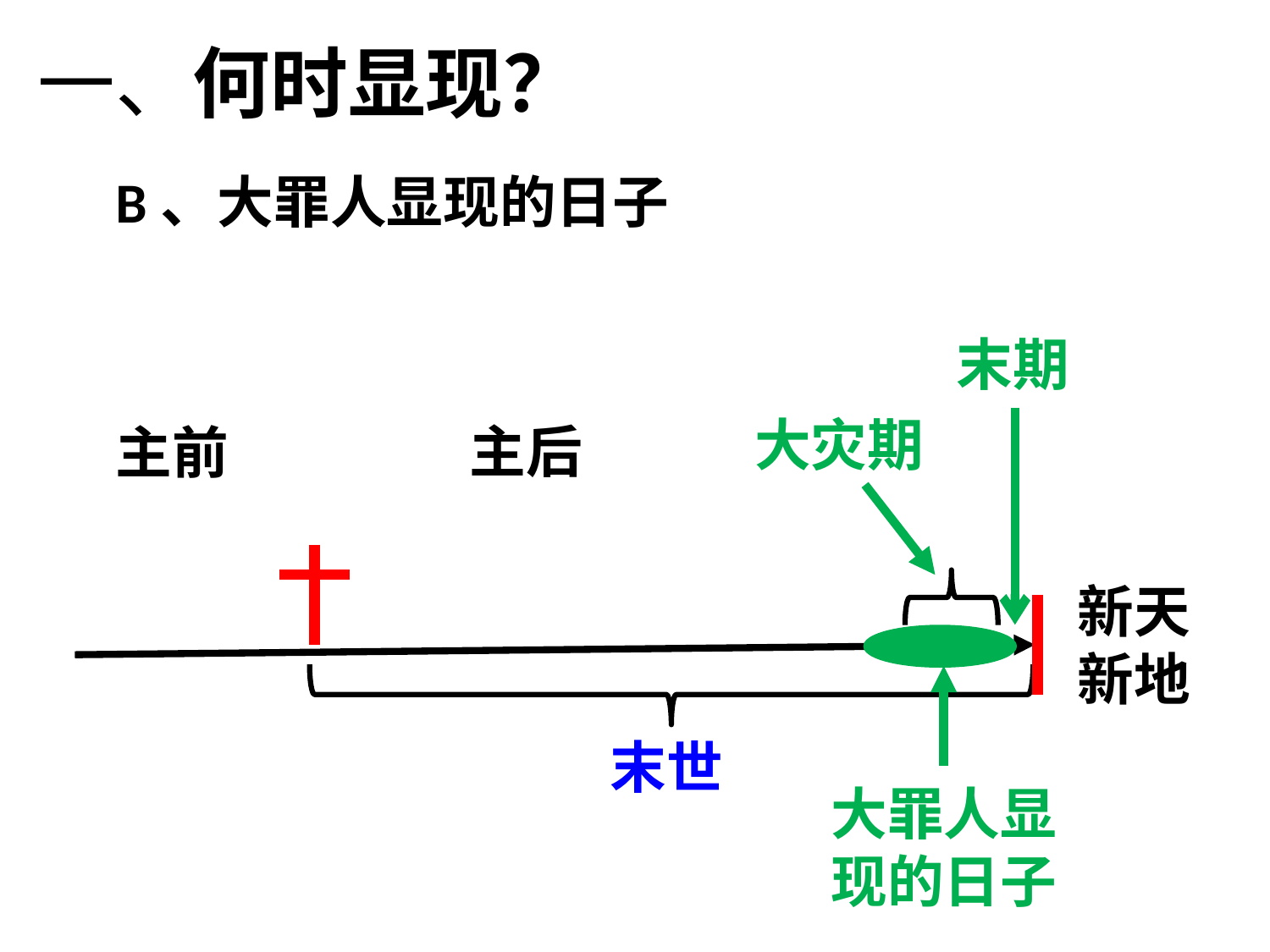

# 一、何时显现？
B、大罪人显现的日子
末期

大灾期
主后
主前

新天新地

大罪人显现的日子
末世